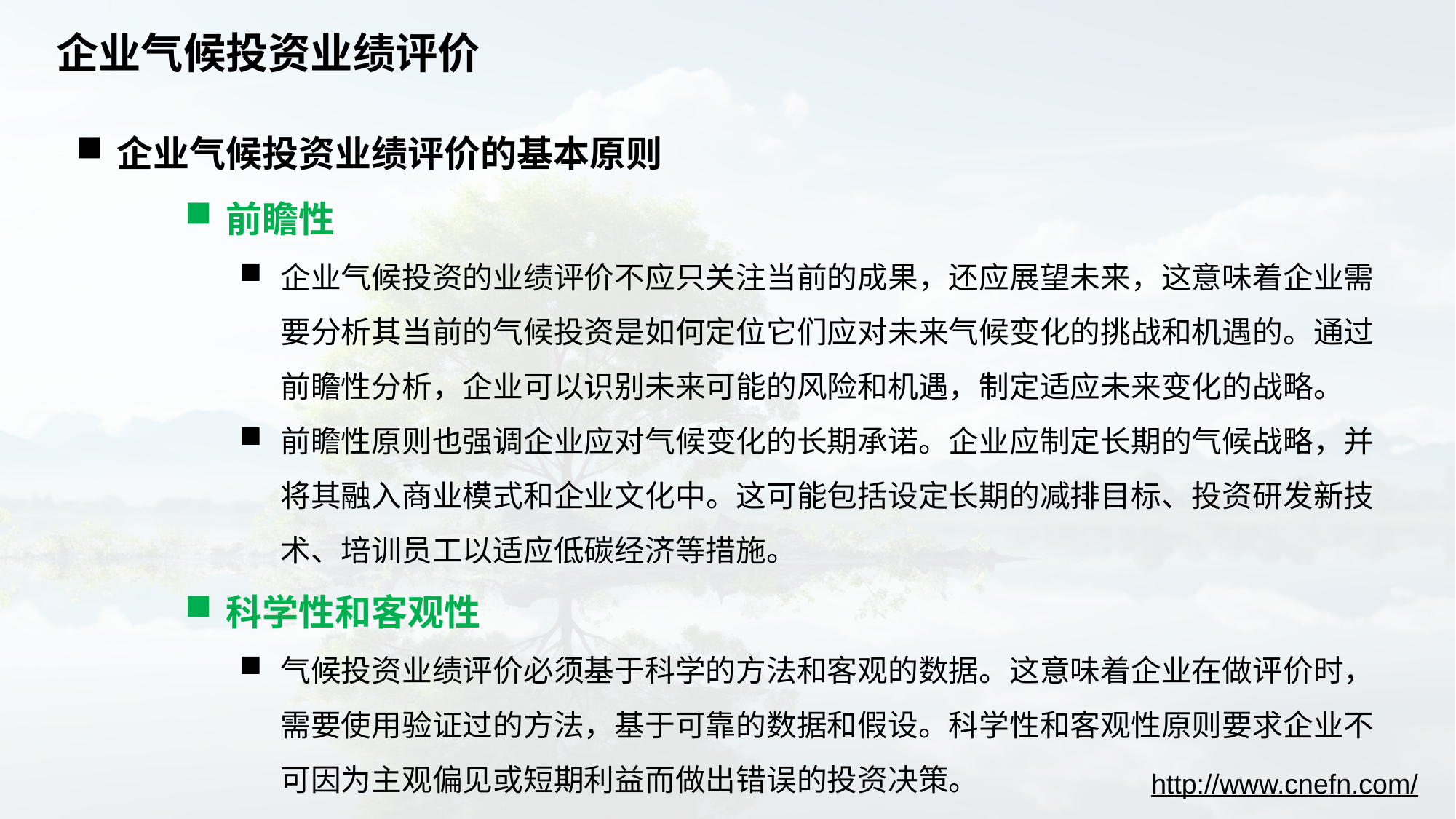

# 企业气候投资业绩评价
企业气候投资业绩评价的基本原则
前瞻性
企业气候投资的业绩评价不应只关注当前的成果，还应展望未来，这意味着企业需要分析其当前的气候投资是如何定位它们应对未来气候变化的挑战和机遇的。通过前瞻性分析，企业可以识别未来可能的风险和机遇，制定适应未来变化的战略。
前瞻性原则也强调企业应对气候变化的长期承诺。企业应制定长期的气候战略，并将其融入商业模式和企业文化中。这可能包括设定长期的减排目标、投资研发新技术、培训员工以适应低碳经济等措施。
科学性和客观性
气候投资业绩评价必须基于科学的方法和客观的数据。这意味着企业在做评价时，需要使用验证过的方法，基于可靠的数据和假设。科学性和客观性原则要求企业不可因为主观偏见或短期利益而做出错误的投资决策。